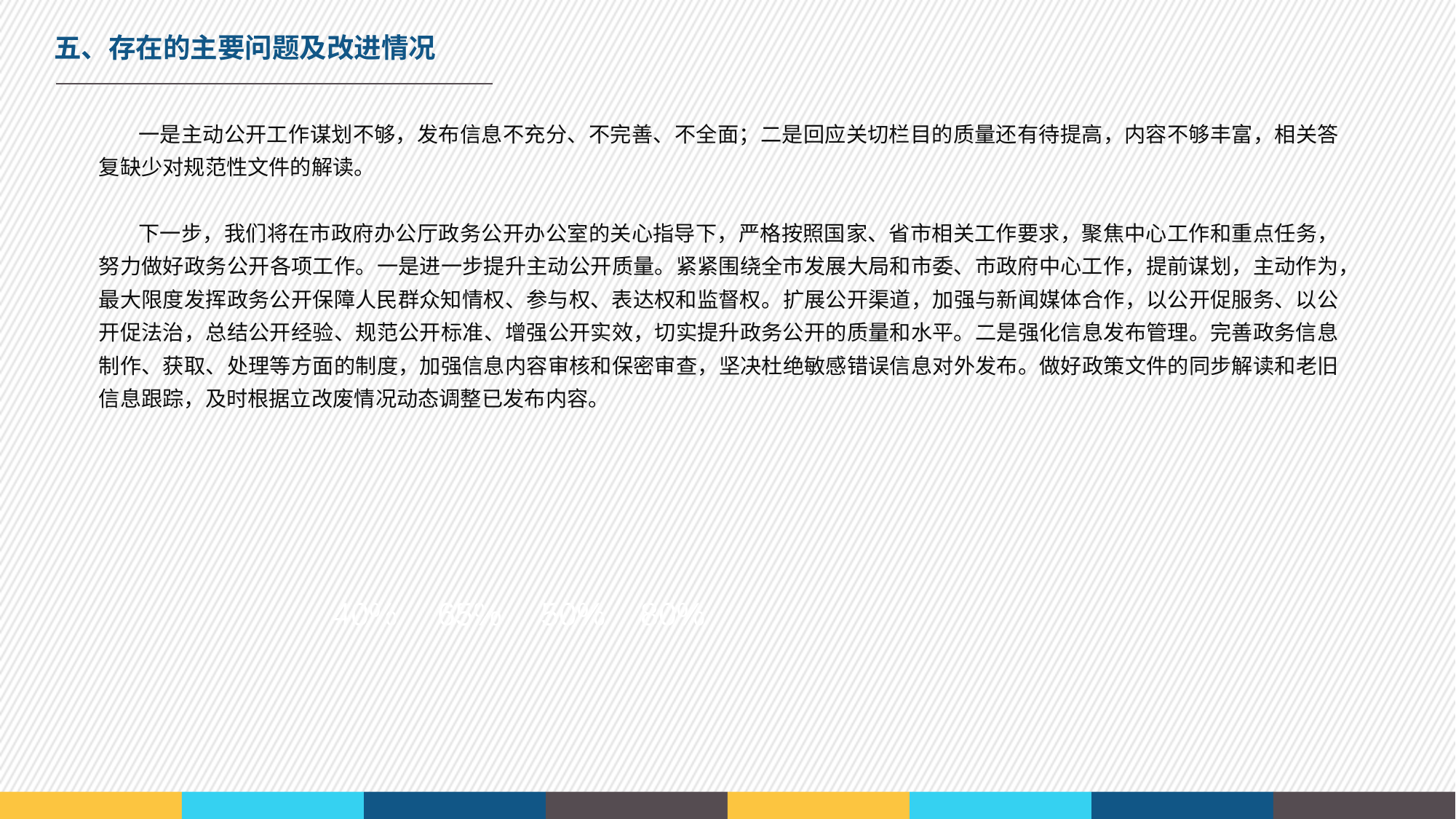

五、存在的主要问题及改进情况
       一是主动公开工作谋划不够，发布信息不充分、不完善、不全面；二是回应关切栏目的质量还有待提高，内容不够丰富，相关答复缺少对规范性文件的解读。

       下一步，我们将在市政府办公厅政务公开办公室的关心指导下，严格按照国家、省市相关工作要求，聚焦中心工作和重点任务，努力做好政务公开各项工作。一是进一步提升主动公开质量。紧紧围绕全市发展大局和市委、市政府中心工作，提前谋划，主动作为，最大限度发挥政务公开保障人民群众知情权、参与权、表达权和监督权。扩展公开渠道，加强与新闻媒体合作，以公开促服务、以公开促法治，总结公开经验、规范公开标准、增强公开实效，切实提升政务公开的质量和水平。二是强化信息发布管理。完善政务信息制作、获取、处理等方面的制度，加强信息内容审核和保密审查，坚决杜绝敏感错误信息对外发布。做好政策文件的同步解读和老旧信息跟踪，及时根据立改废情况动态调整已发布内容。
40%
65%
50%
80%